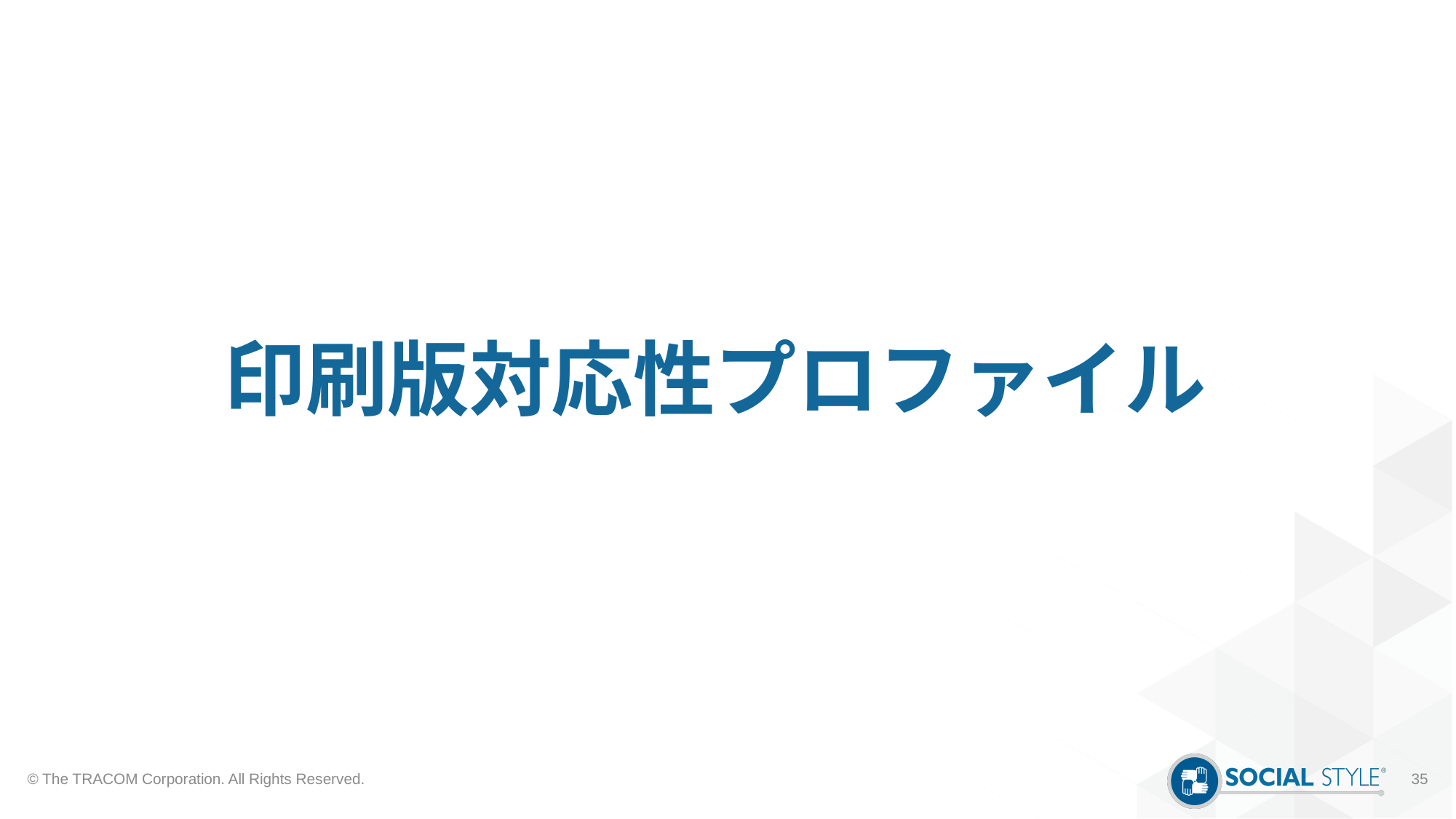

# 印刷版対応性プロファイル
© The TRACOM Corporation. All Rights Reserved.
35